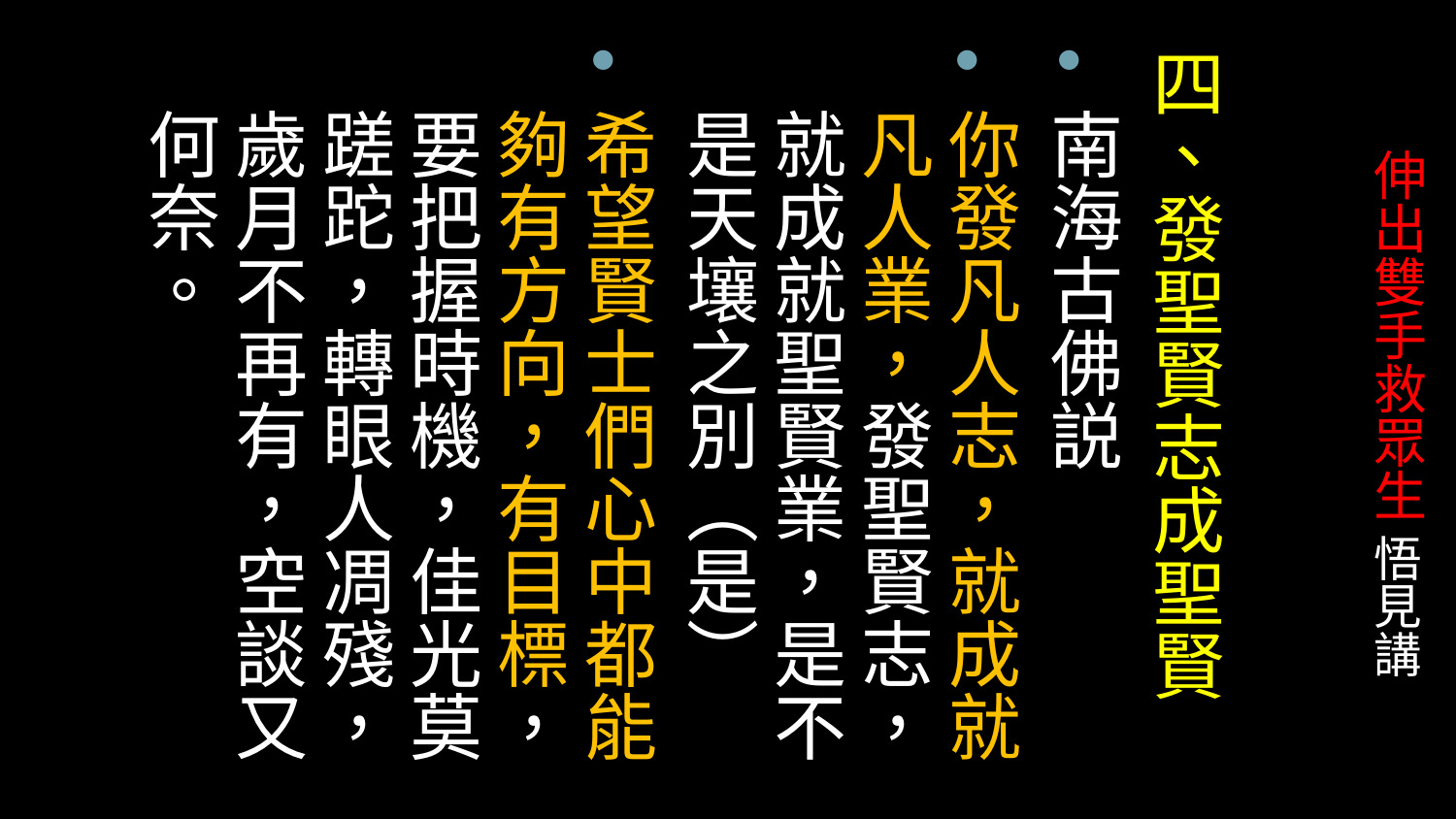

四、發聖賢志成聖賢
南海古佛説
你發凡人志，就成就凡人業，發聖賢志，就成就聖賢業，是不是天壤之別（是）
希望賢士們心中都能夠有方向，有目標，要把握時機，佳光莫蹉跎，轉眼人凋殘，歲月不再有，空談又何奈。

# 伸出雙手救眾生 悟見講